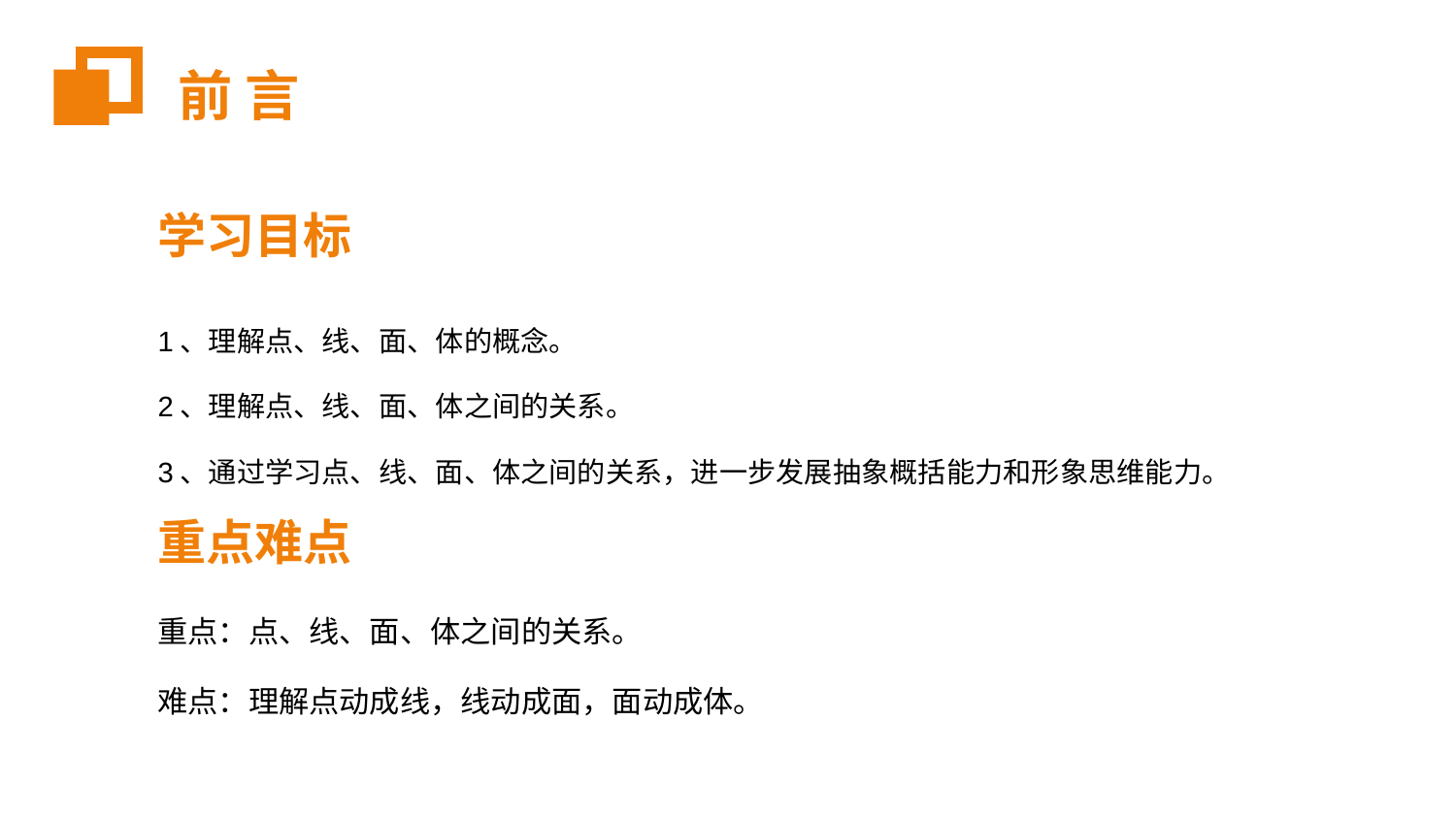

前 言
学习目标
1、理解点、线、面、体的概念。
2、理解点、线、面、体之间的关系。
3、通过学习点、线、面、体之间的关系，进一步发展抽象概括能力和形象思维能力。
重点难点
重点：点、线、面、体之间的关系。
难点：理解点动成线，线动成面，面动成体。